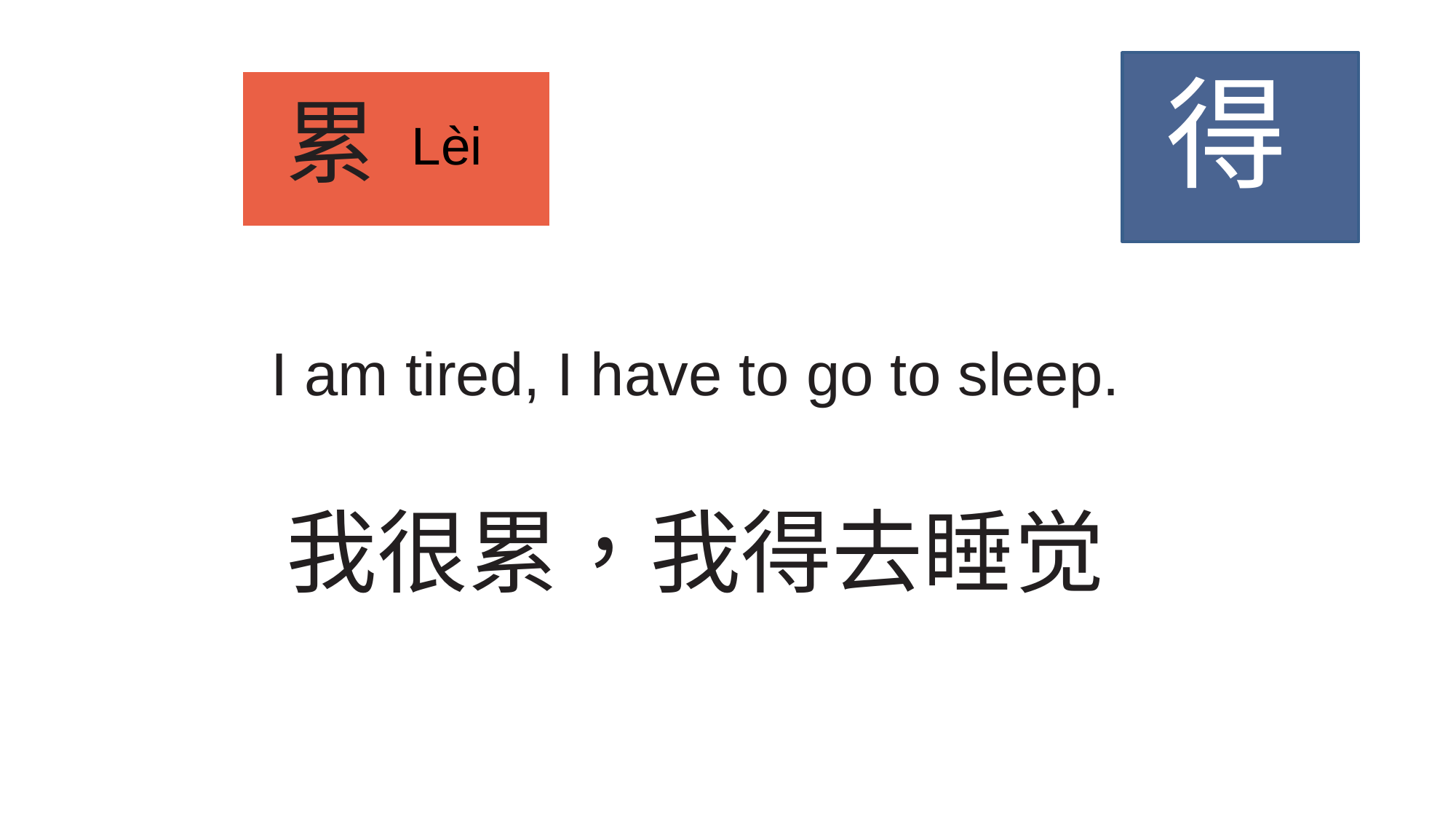

得

Lèi
累
I am tired, I have to go to sleep.
我很累，我得去睡觉